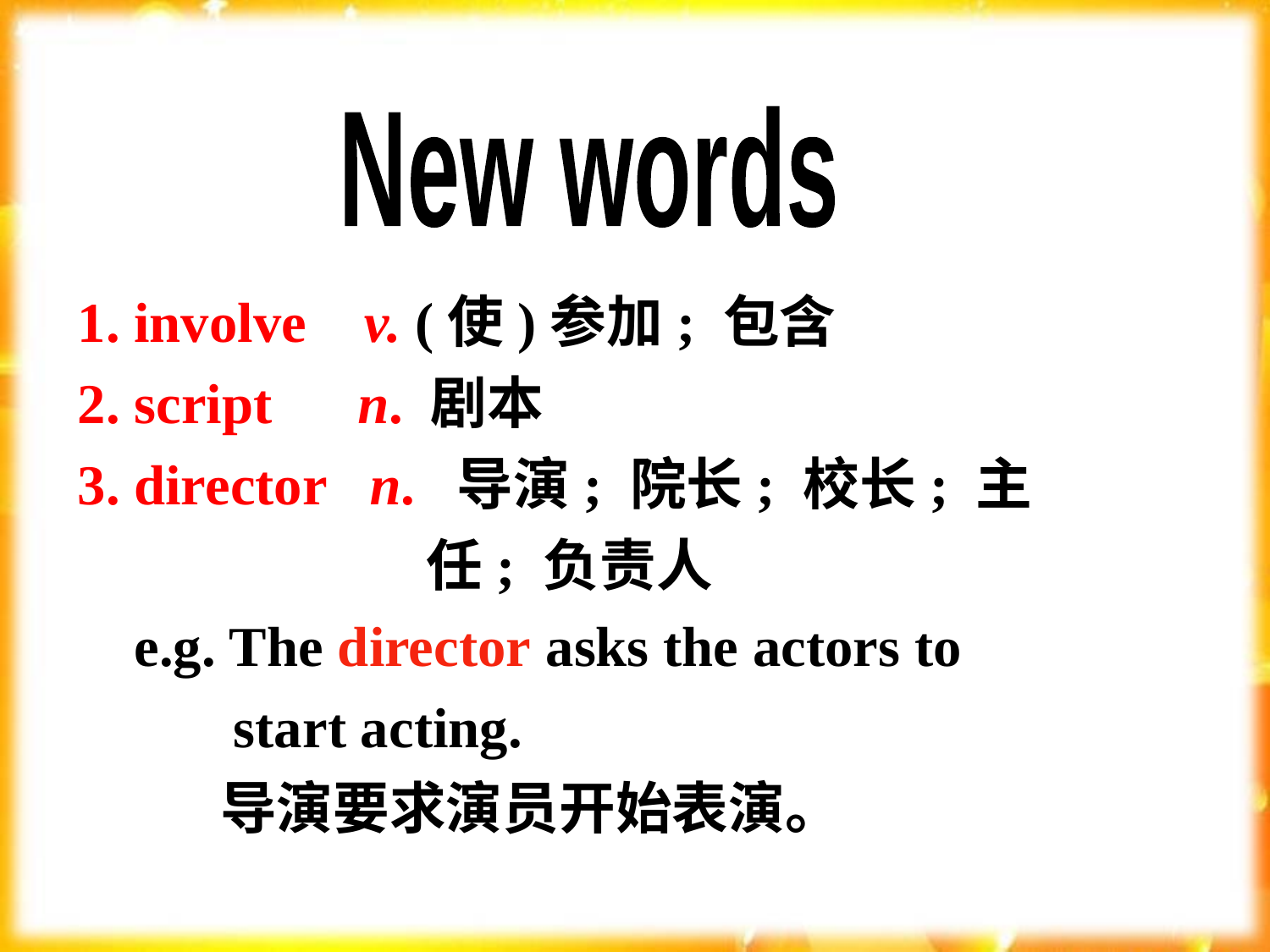

New words
1. involve    v. (使)参加; 包含
2. script      n. 剧本
3. director   n.  导演; 院长; 校长; 主
                          任; 负责人
    e.g. The director asks the actors to
           start acting.
          导演要求演员开始表演。